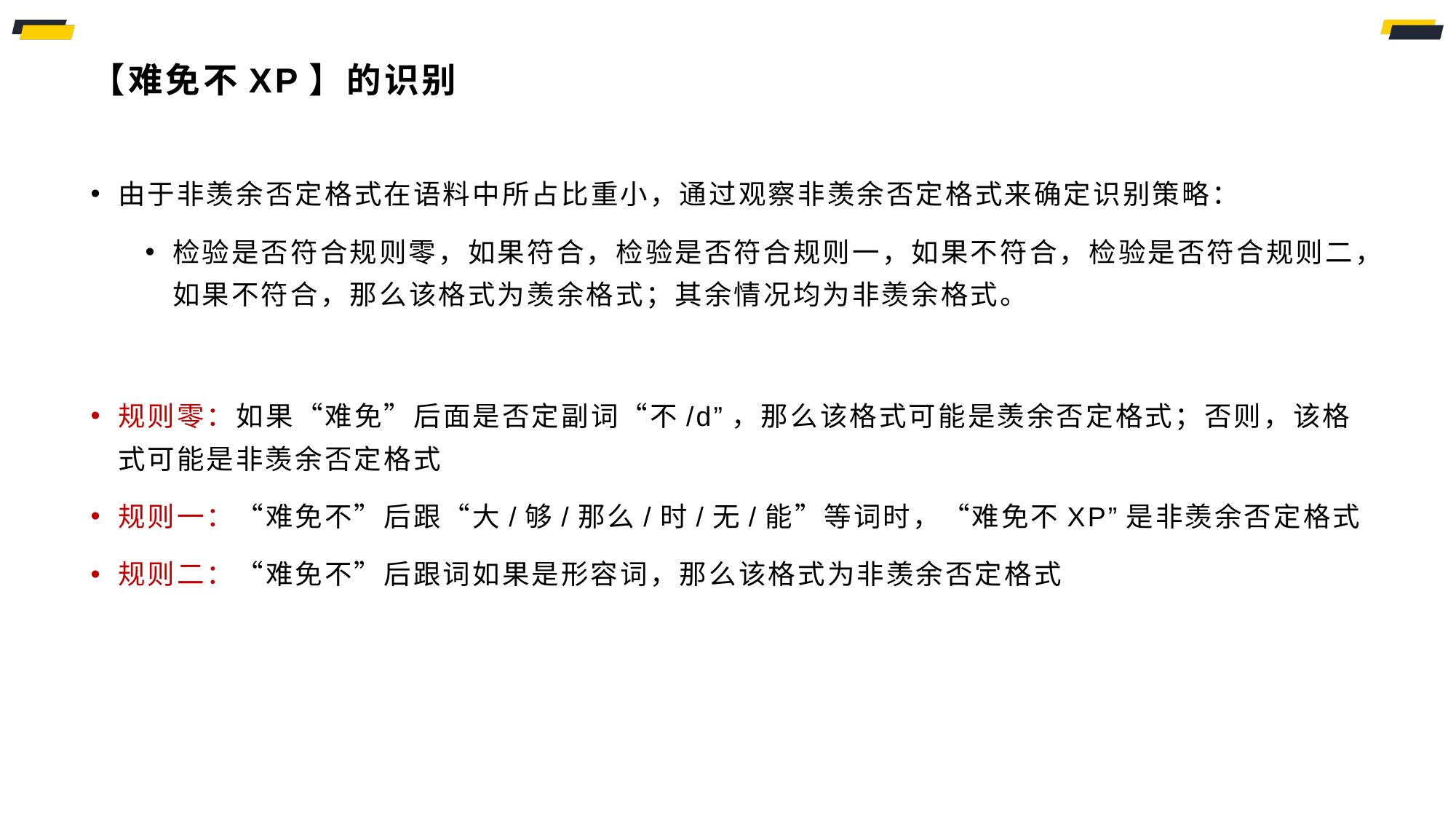

# 【难免不XP】的识别

由于非羡余否定格式在语料中所占比重小，通过观察非羡余否定格式来确定识别策略：
检验是否符合规则零，如果符合，检验是否符合规则一，如果不符合，检验是否符合规则二，如果不符合，那么该格式为羡余格式；其余情况均为非羡余格式。

规则零：如果“难免”后面是否定副词“不/d”，那么该格式可能是羡余否定格式；否则，该格式可能是非羡余否定格式
规则一：“难免不”后跟“大/够/那么/时/无/能”等词时，“难免不XP”是非羡余否定格式
规则二：“难免不”后跟词如果是形容词，那么该格式为非羡余否定格式